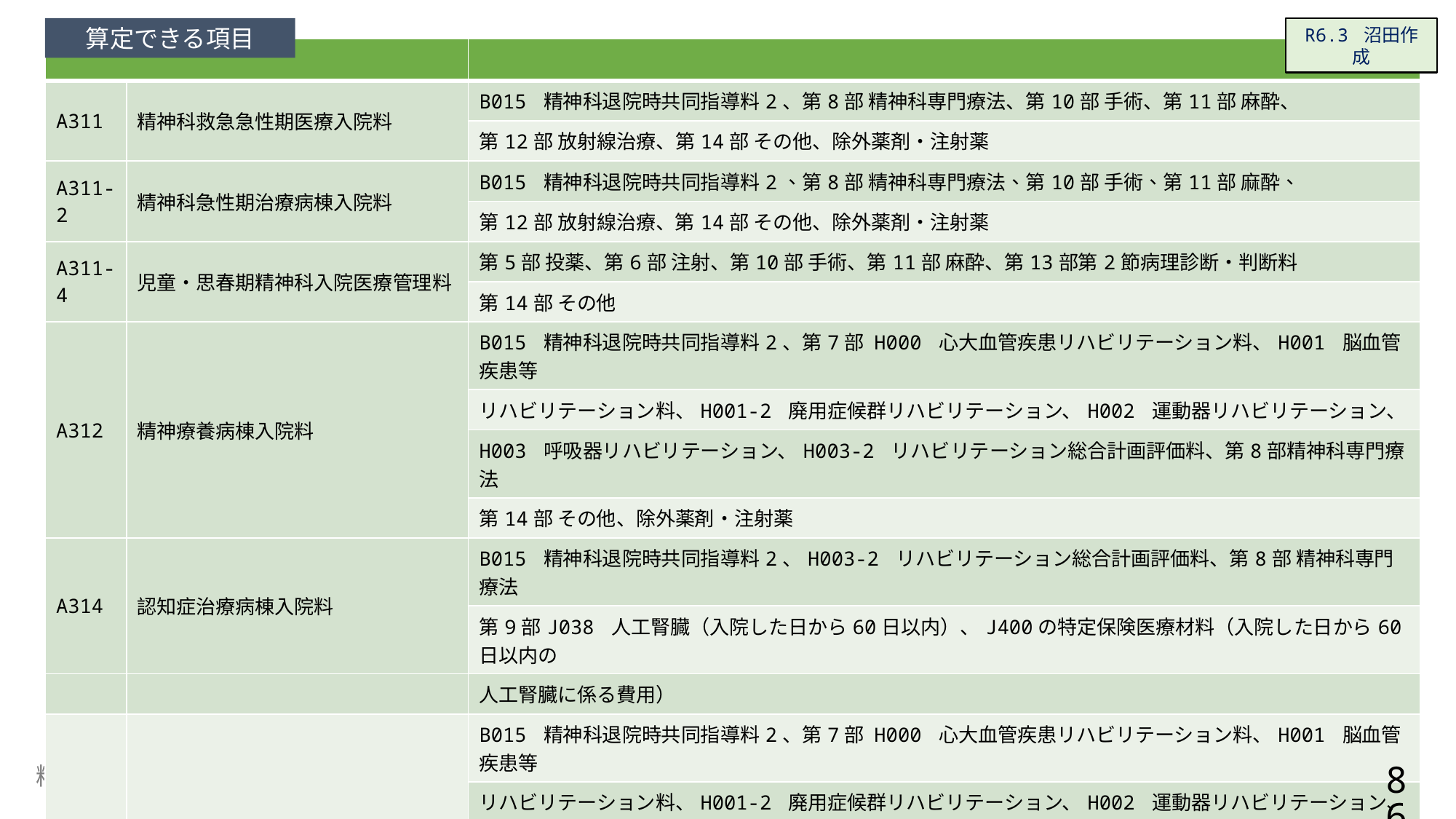

算定できる項目
R6.3 沼田作成
|  |  |  |
| --- | --- | --- |
| A311 | 精神科救急急性期医療入院料 | B015 精神科退院時共同指導料2、第8部 精神科専門療法、第10部 手術、第11部 麻酔、 |
|  |  | 第12部 放射線治療、第14部 その他、除外薬剤・注射薬 |
| A311-2 | 精神科急性期治療病棟入院料 | B015 精神科退院時共同指導料2、第8部 精神科専門療法、第10部 手術、第11部 麻酔、 |
|  |  | 第12部 放射線治療、第14部 その他、除外薬剤・注射薬 |
| A311-4 | 児童・思春期精神科入院医療管理料 | 第5部 投薬、第6部 注射、第10部 手術、第11部 麻酔、第13部第2節病理診断・判断料 |
|  |  | 第14部 その他 |
| A312 | 精神療養病棟入院料 | B015 精神科退院時共同指導料2、第7部 H000 心大血管疾患リハビリテーション料、H001 脳血管疾患等 |
|  |  | リハビリテーション料、H001-2 廃用症候群リハビリテーション、H002 運動器リハビリテーション、 |
|  |  | H003 呼吸器リハビリテーション、H003-2 リハビリテーション総合計画評価料、第8部精神科専門療法 |
|  |  | 第14部 その他、除外薬剤・注射薬 |
| A314 | 認知症治療病棟入院料 | B015 精神科退院時共同指導料2、H003-2 リハビリテーション総合計画評価料、第8部 精神科専門療法 |
|  |  | 第9部J038 人工腎臓（入院した日から60日以内）、J400の特定保険医療材料（入院した日から60日以内の |
|  |  | 人工腎臓に係る費用） |
| A315 | 精神科地域包括ケア病棟入院料 | B015 精神科退院時共同指導料2、第7部 H000 心大血管疾患リハビリテーション料、H001 脳血管疾患等 |
|  |  | リハビリテーション料、H001-2 廃用症候群リハビリテーション、H002 運動器リハビリテーション、 |
|  |  | H003 呼吸器リハビリテーション、H003-2 リハビリテーション総合計画評価料、 |
|  |  | 第8部 精神科専門療法（I011精神科退院時指導料、I011-2精神科退院前訪問指導料を除く） |
|  |  | 第10部 手術、第11部 麻酔、第12部 放射線治療、第14部 その他、除外薬剤・注射薬 |
86